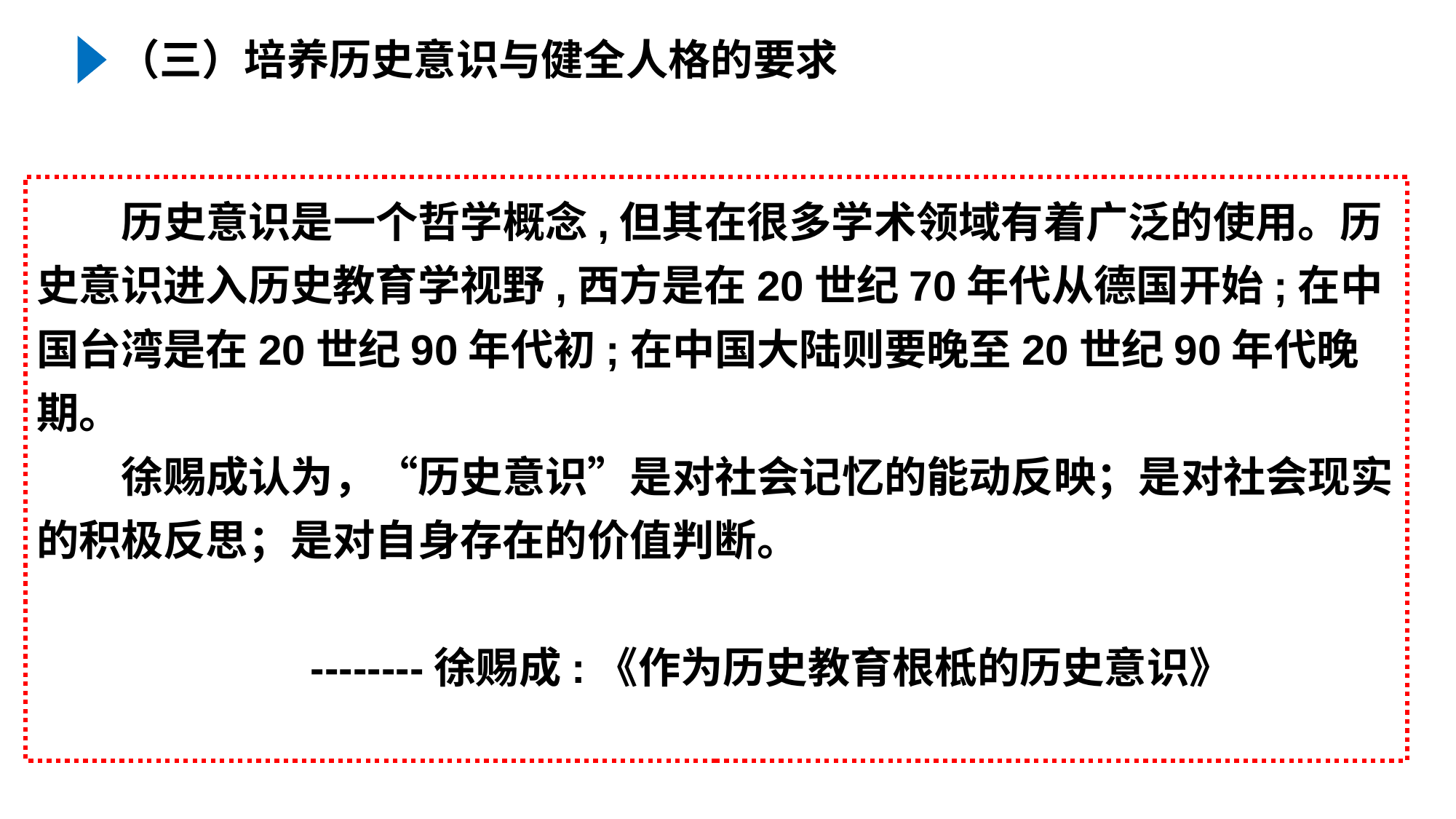

（三）培养历史意识与健全人格的要求

历史意识是一个哲学概念,但其在很多学术领域有着广泛的使用。历史意识进入历史教育学视野,西方是在20世纪70年代从德国开始;在中国台湾是在20世纪90年代初;在中国大陆则要晚至20世纪90年代晚期。
徐赐成认为，“历史意识”是对社会记忆的能动反映；是对社会现实的积极反思；是对自身存在的价值判断。

                --------徐赐成:《作为历史教育根柢的历史意识》